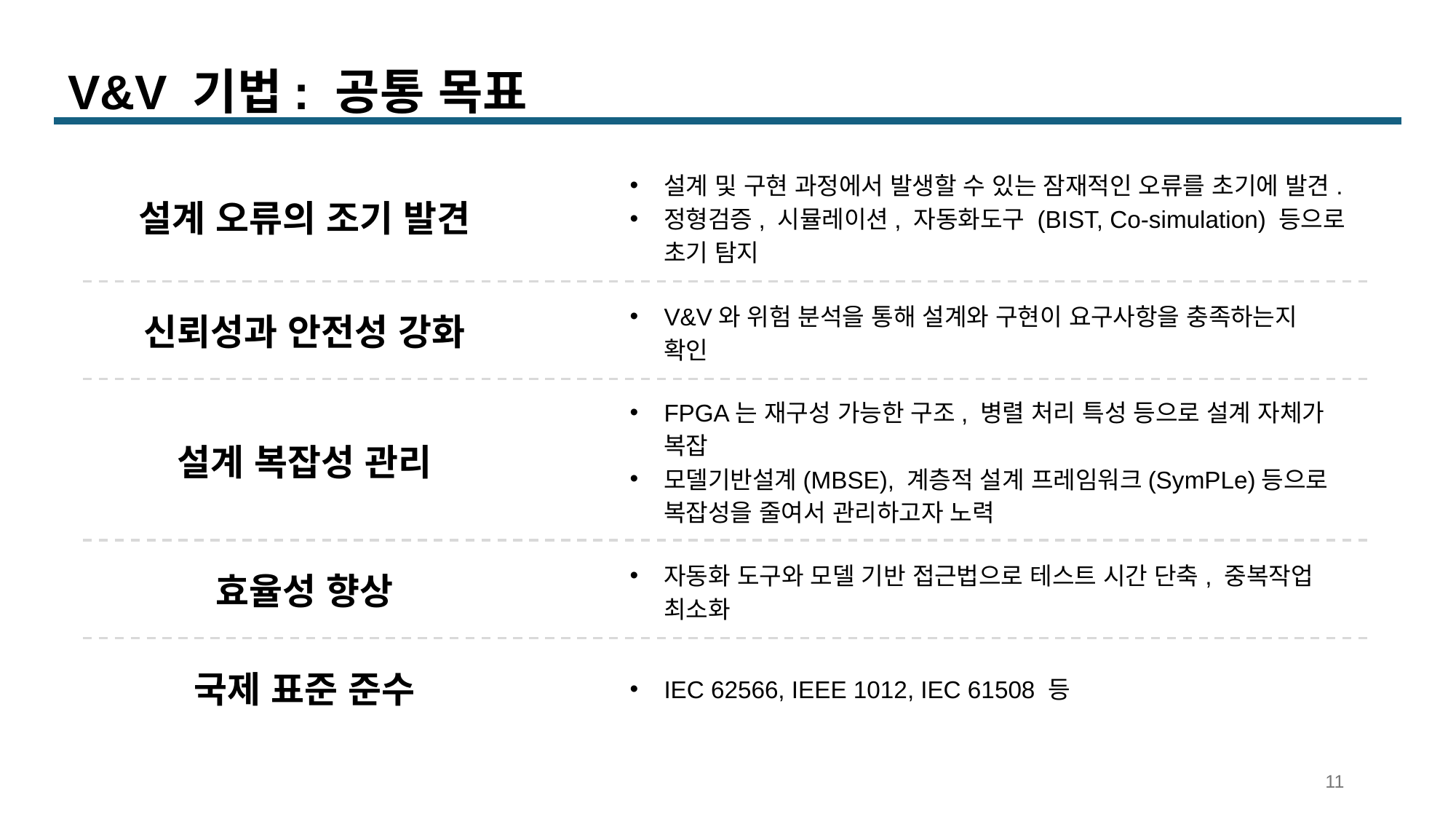

V&V 기법: 공통 목표
설계 및 구현 과정에서 발생할 수 있는 잠재적인 오류를 초기에 발견.
정형검증, 시뮬레이션, 자동화도구 (BIST, Co-simulation) 등으로
초기 탐지
설계 오류의 조기 발견
V&V와 위험 분석을 통해 설계와 구현이 요구사항을 충족하는지
확인
신뢰성과 안전성 강화
FPGA는 재구성 가능한 구조, 병렬 처리 특성 등으로 설계 자체가
복잡
모델기반설계(MBSE), 계층적 설계 프레임워크(SymPLe)등으로
복잡성을 줄여서 관리하고자 노력
설계 복잡성 관리
자동화 도구와 모델 기반 접근법으로 테스트 시간 단축, 중복작업
최소화
효율성 향상
국제 표준 준수
IEC 62566, IEEE 1012, IEC 61508 등
11